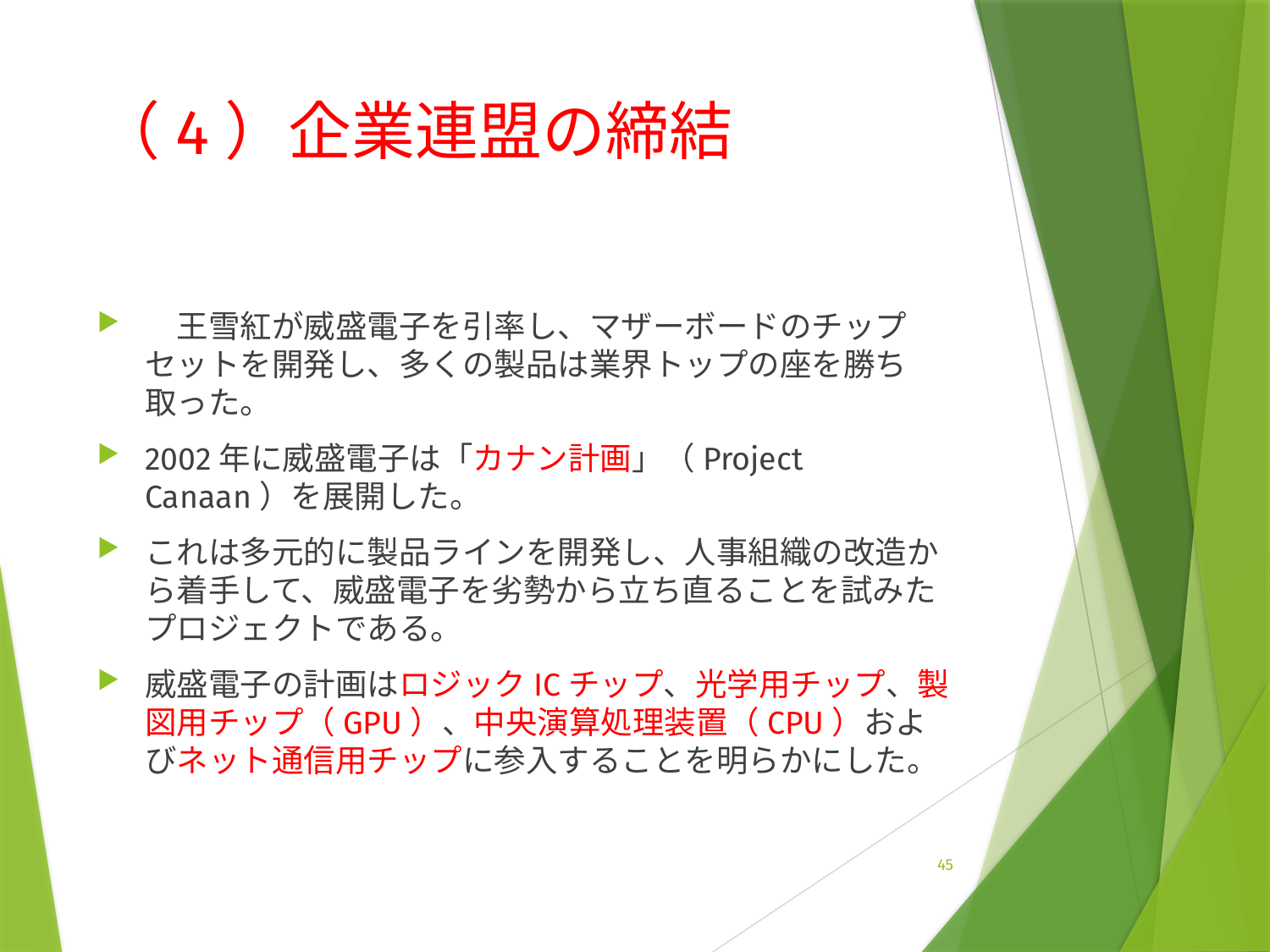

# （4）企業連盟の締結
　王雪紅が威盛電子を引率し、マザーボードのチップセットを開発し、多くの製品は業界トップの座を勝ち取った。
2002年に威盛電子は「カナン計画」（Project Canaan）を展開した。
これは多元的に製品ラインを開発し、人事組織の改造から着手して、威盛電子を劣勢から立ち直ることを試みたプロジェクトである。
威盛電子の計画はロジックICチップ、光学用チップ、製図用チップ（GPU）、中央演算処理装置（CPU）およびネット通信用チップに参入することを明らかにした。
45